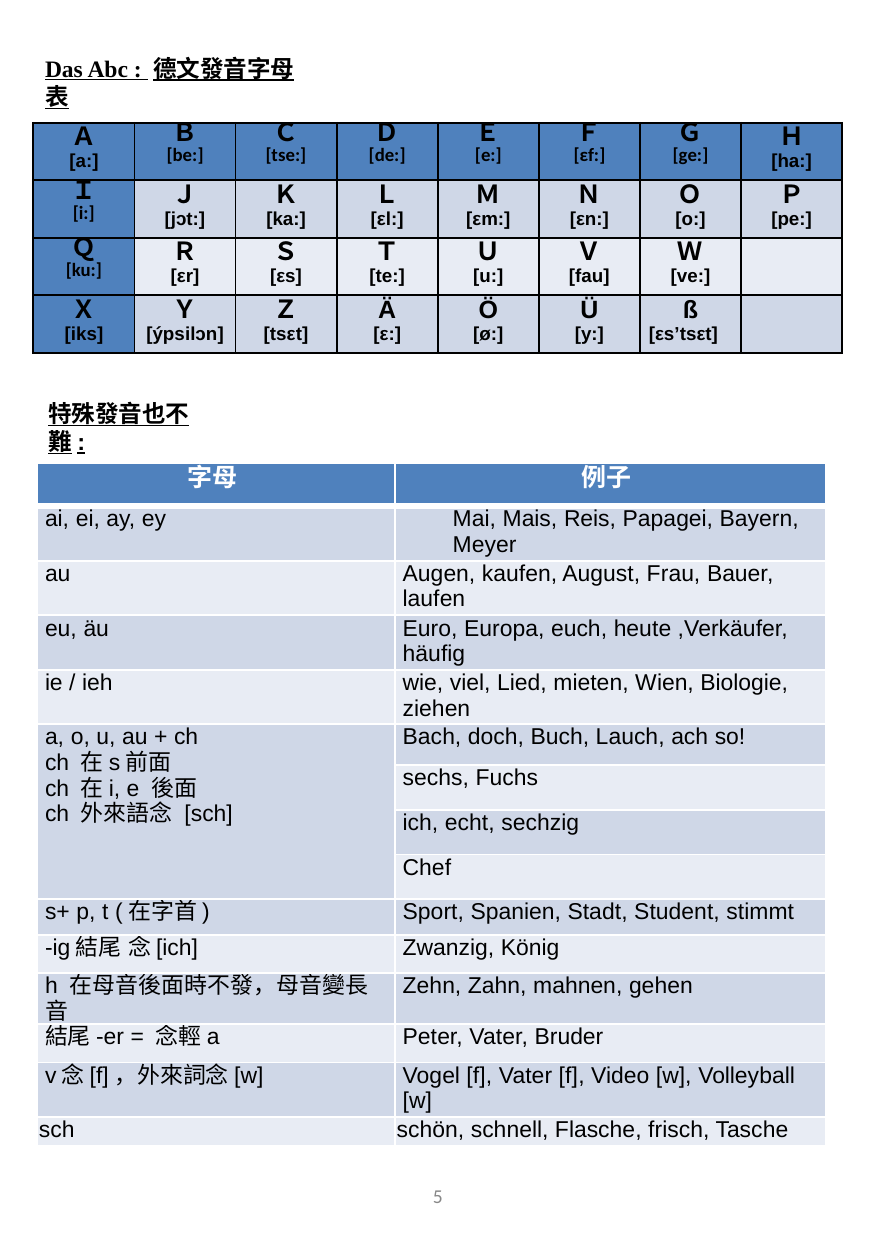

Das Abc : 德文發音字母表

| Ａ [a:] | Ｂ [be:] | Ｃ [tse:] | Ｄ [de:] | Ｅ [e:] | Ｆ [εf:] | Ｇ [ge:] | Ｈ [ha:] |
| --- | --- | --- | --- | --- | --- | --- | --- |
| Ｉ [i:] | Ｊ [jɔt:] | Ｋ [ka:] | Ｌ [εl:] | Ｍ [εm:] | Ｎ [εn:] | Ｏ [o:] | Ｐ [pe:] |
| Ｑ [ku:] | Ｒ [εr] | Ｓ [εs] | Ｔ [te:] | Ｕ [u:] | Ｖ [fau] | Ｗ [ve:] |  |
| Ｘ [iks] | Ｙ [ýpsilɔn] | Ｚ [tsεt] | Ä [ε:] | Ö [ø:] | Ü [y:] | ß [εs’tsεt] |  |
特殊發音也不難:
| 字母 | 例子 |
| --- | --- |
| ai, ei, ay, ey | Mai, Mais, Reis, Papagei, Bayern, Meyer |
| au | Augen, kaufen, August, Frau, Bauer, laufen |
| eu, äu | Euro, Europa, euch, heute ,Verkäufer, häufig |
| ie / ieh | wie, viel, Lied, mieten, Wien, Biologie, ziehen |
| a, o, u, au + ch ch 在s前面 ch 在i, e 後面 ch 外來語念 [sch] | Bach, doch, Buch, Lauch, ach so! |
|  | sechs, Fuchs |
|  | ich, echt, sechzig |
|  | Chef |
| s+ p, t (在字首) | Sport, Spanien, Stadt, Student, stimmt |
| -ig結尾 念[ich] | Zwanzig, König |
| h 在母音後面時不發，母音變長音 | Zehn, Zahn, mahnen, gehen |
| 結尾-er = 念輕a | Peter, Vater, Bruder |
| v念[f]，外來詞念[w] | Vogel [f], Vater [f], Video [w], Volleyball [w] |
| sch | schön, schnell, Flasche, frisch, Tasche |
5